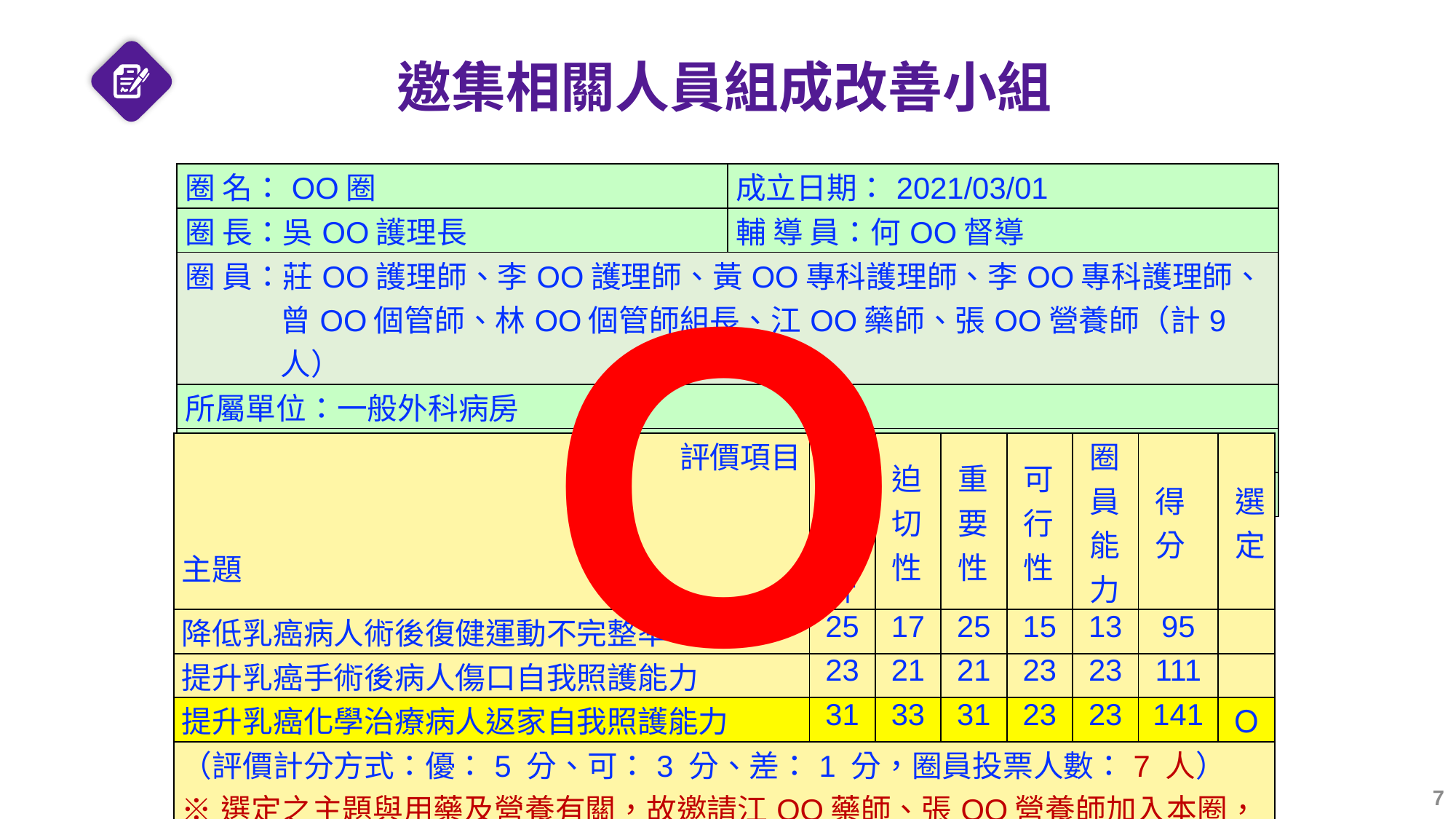

# 邀集相關人員組成改善小組
| 圈 名：OO圈 | 成立日期：2021/03/01 |
| --- | --- |
| 圈 長：吳OO護理長 | 輔 導 員：何OO督導 |
| 圈 員：莊OO護理師、李OO護理師、黃OO專科護理師、李OO專科護理師、 曾OO個管師、林OO個管師組長、江OO藥師、張OO營養師（計9人） |  |
| 所屬單位：一般外科病房 |  |
| 主要工作：一般外科病房臨床醫療照護、醫護品質行政業務 |  |
| 活動期間：2021/03/01~2021/12/31(同甘特圖起迄日) |  |
O
| 評價項目     主題 | 部門方針 | 迫切性 | 重要性 | 可行性 | 圈員能力 | 得分 | 選定 |
| --- | --- | --- | --- | --- | --- | --- | --- |
| 降低乳癌病人術後復健運動不完整率 | 25 | 17 | 25 | 15 | 13 | 95 |  |
| 提升乳癌手術後病人傷口自我照護能力 | 23 | 21 | 21 | 23 | 23 | 111 |  |
| 提升乳癌化學治療病人返家自我照護能力 | 31 | 33 | 31 | 23 | 23 | 141 | Ｏ |
| （評價計分方式：優：5 分、可：3 分、差：1 分，圈員投票人數：7 人） ※選定之主題與用藥及營養有關，故邀請江OO藥師、張OO營養師加入本圈，圈員由7 人增加為9 人。 |  |  |  |  |  |  |  |
7